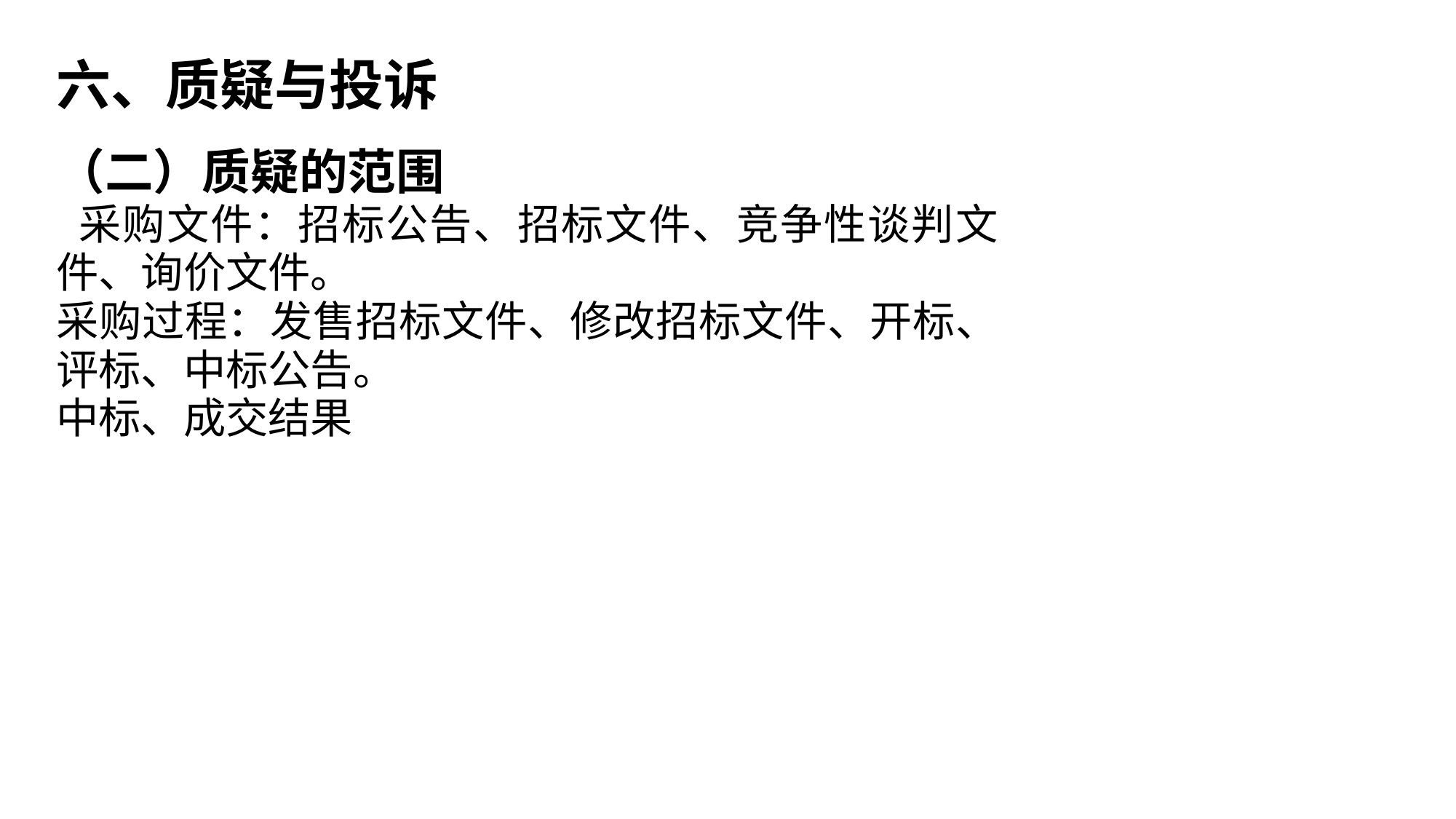

六、质疑与投诉

（二）质疑的范围
 采购文件：招标公告、招标文件、竞争性谈判文件、询价文件。
采购过程：发售招标文件、修改招标文件、开标、评标、中标公告。
中标、成交结果